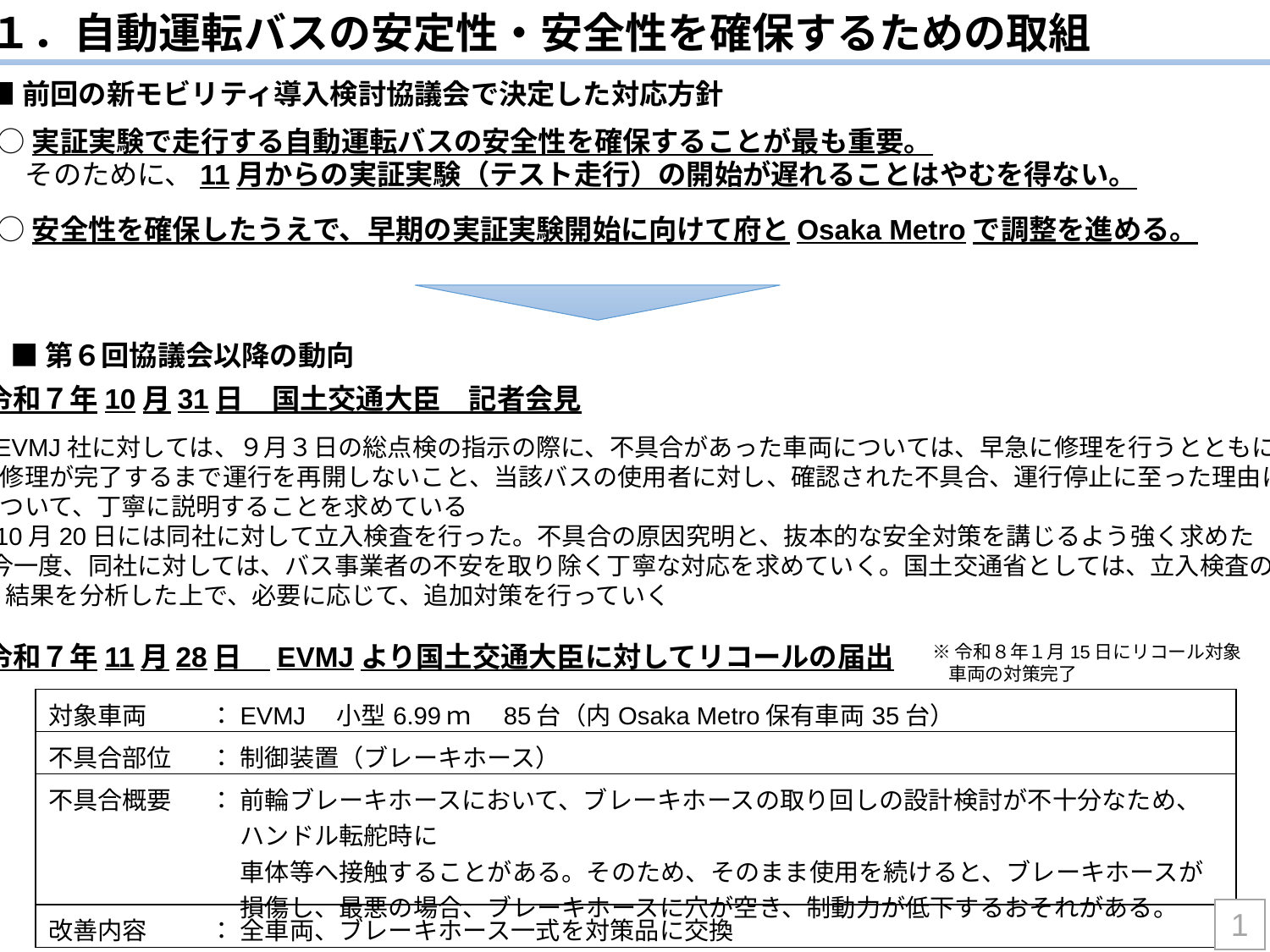

１．自動運転バスの安定性・安全性を確保するための取組

■前回の新モビリティ導入検討協議会で決定した対応方針
○実証実験で走行する自動運転バスの安全性を確保することが最も重要。
　そのために、11月からの実証実験（テスト走行）の開始が遅れることはやむを得ない。

○安全性を確保したうえで、早期の実証実験開始に向けて府とOsaka Metroで調整を進める。

■第６回協議会以降の動向
○令和７年10月31日　国土交通大臣　記者会見

　• EVMJ社に対しては、９月３日の総点検の指示の際に、不具合があった車両については、早急に修理を行うとともに、
　　修理が完了するまで運行を再開しないこと、当該バスの使用者に対し、確認された不具合、運行停止に至った理由に
　　ついて、丁寧に説明することを求めている
　• 10月20日には同社に対して立入検査を行った。不具合の原因究明と、抜本的な安全対策を講じるよう強く求めた
　• 今一度、同社に対しては、バス事業者の不安を取り除く丁寧な対応を求めていく。国土交通省としては、立入検査の
　　 結果を分析した上で、必要に応じて、追加対策を行っていく

○令和７年11月28日　EVMJより国土交通大臣に対してリコールの届出
※令和８年１月15日にリコール対象
   車両の対策完了
| 対象車両 | ： | EVMJ　小型6.99ｍ　85台（内Osaka Metro保有車両35台） |
| --- | --- | --- |
| 不具合部位 | ： | 制御装置（ブレーキホース） |
| 不具合概要 | ： | 前輪ブレーキホースにおいて、ブレーキホースの取り回しの設計検討が不十分なため、ハンドル転舵時に 車体等へ接触することがある。そのため、そのまま使用を続けると、ブレーキホースが損傷し、最悪の場合、ブレーキホースに穴が空き、制動力が低下するおそれがある。 |
| 改善内容 | ： | 全車両、ブレーキホース一式を対策品に交換 |
 1